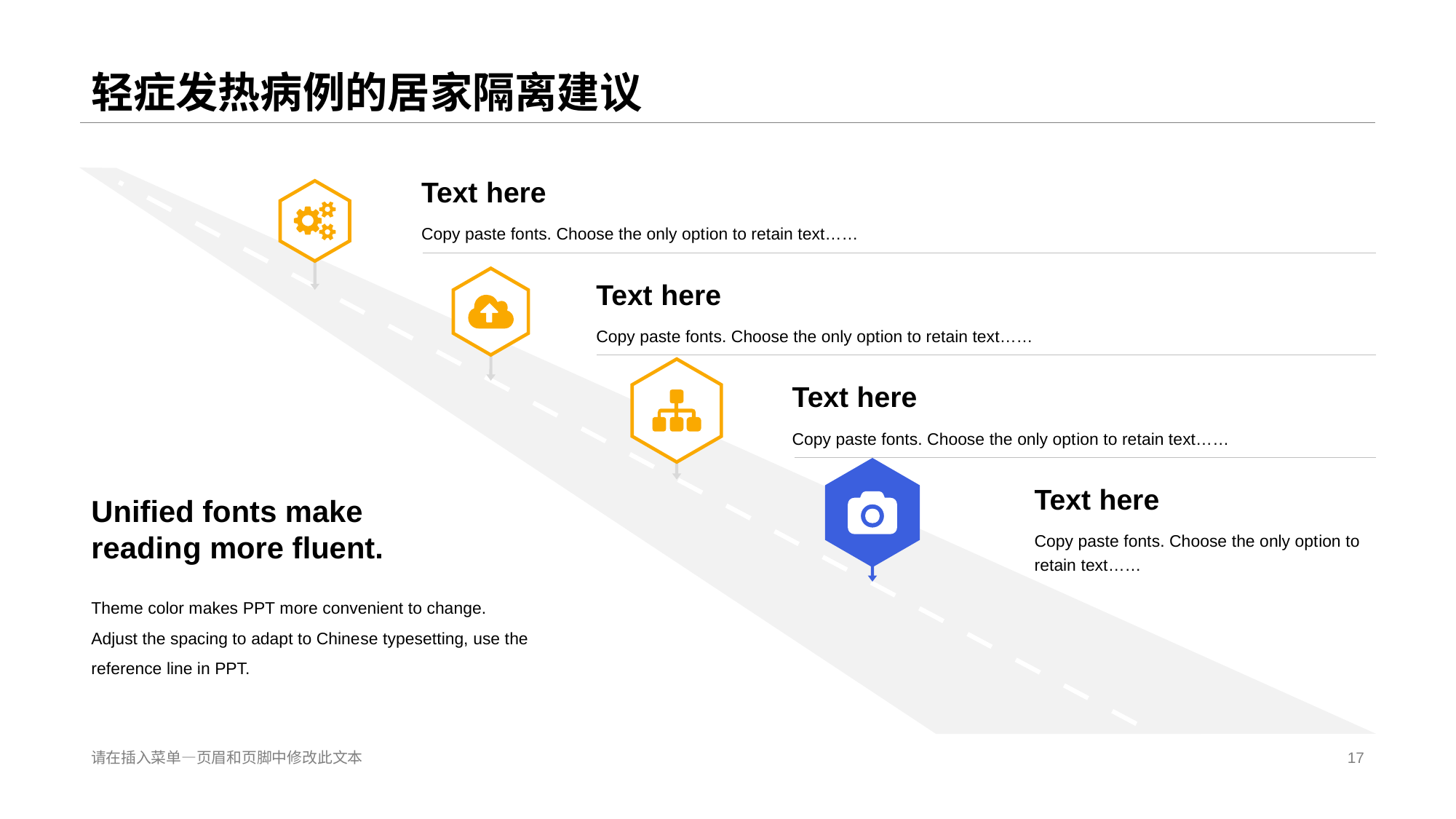

# 轻症发热病例的居家隔离建议

Text  here
Copy paste fonts. Choose the only opt ion to retain text……

Text  here
Copy paste fonts. Choose the only opt ion to retain text……

Text  here
Copy paste fonts. Choose the only opt ion to retain text……

Unified fonts make
readin g more fluent.
Theme color makes PPT more convenient to change.
Adjust the spacing to adapt to Chine se typesetting, use the reference line in PPT.
Text  here
Copy paste fonts. Choose the only opt ion to retain text……
请在插入菜单—页眉和页脚中修改此文本
17